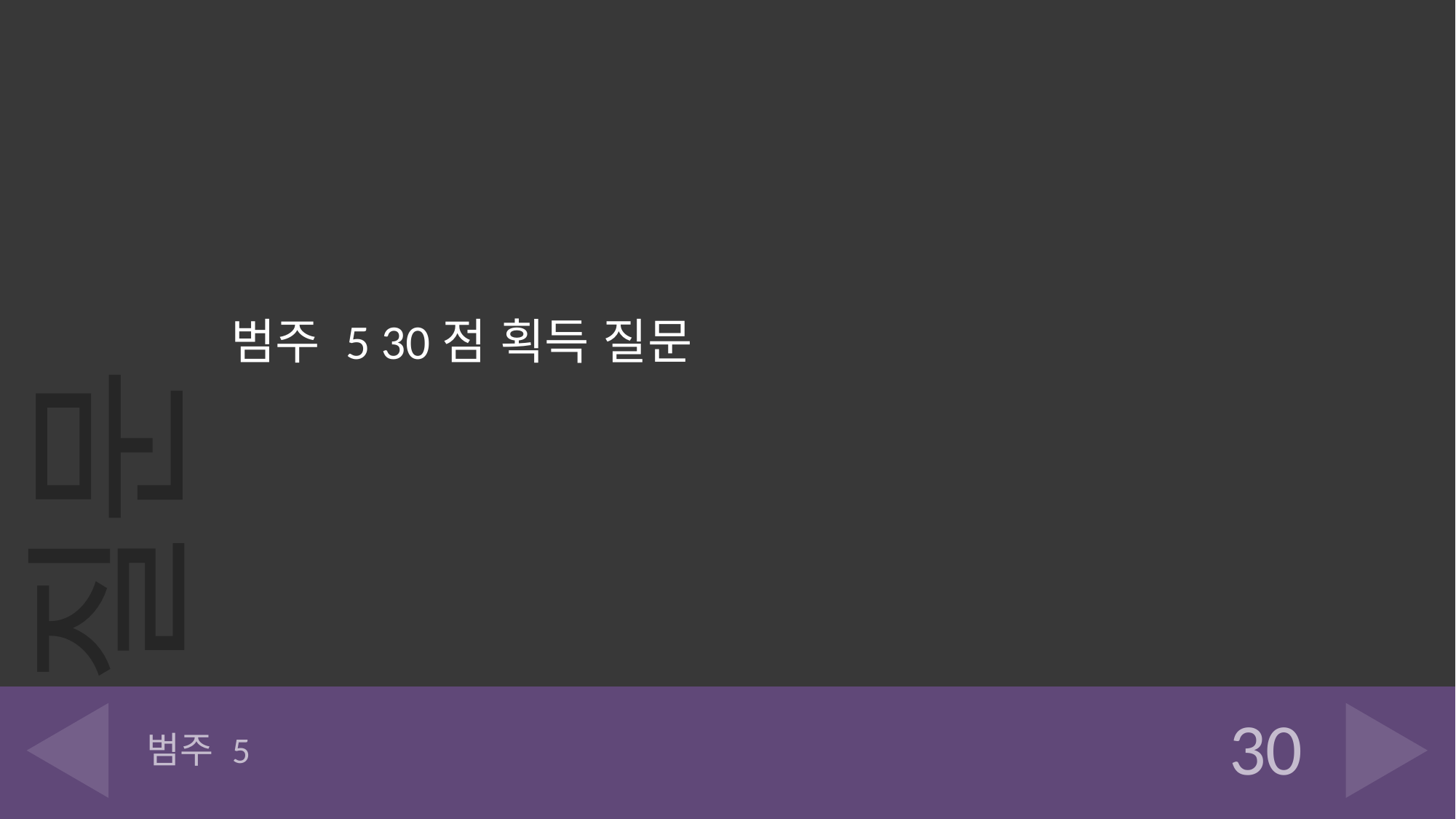

범주 5 30점 획득 질문
# 범주 5
30